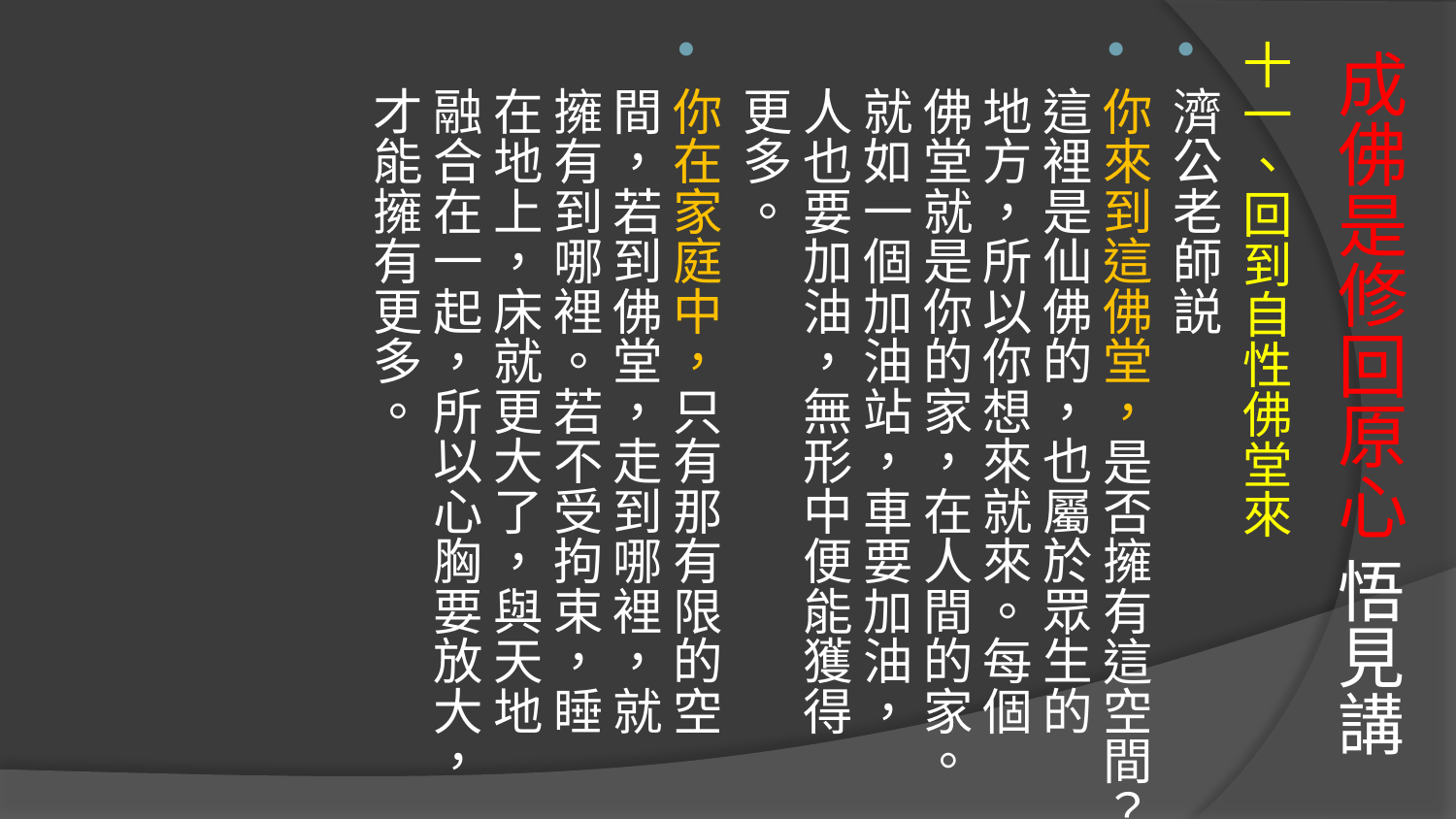

# 成佛是修回原心 悟見講
十一、回到自性佛堂來
濟公老師説
你來到這佛堂，是否擁有這空間？這裡是仙佛的，也屬於眾生的地方，所以你想來就來。每個佛堂就是你的家，在人間的家。就如一個加油站，車要加油，人也要加油，無形中便能獲得更多。
你在家庭中，只有那有限的空間，若到佛堂，走到哪裡，就擁有到哪裡。若不受拘束，睡在地上，床就更大了，與天地融合在一起，所以心胸要放大，才能擁有更多。